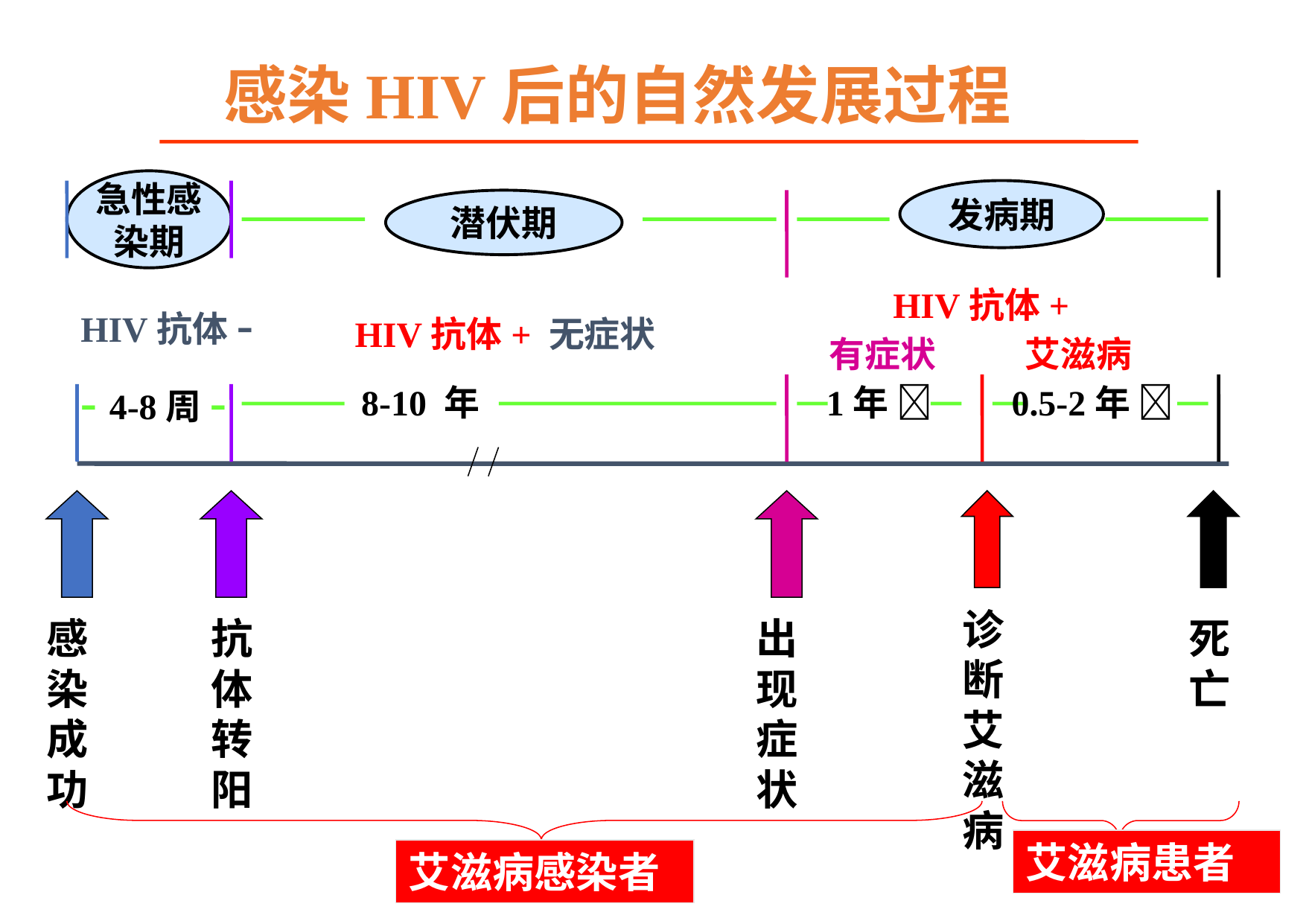

感染HIV后的自然发展过程

急性感
染期

发病期
潜伏期

HIV抗体+
HIV抗体+ 无症状
有症状
艾滋病
- 4-8周-
 8-10 年

 1年 ±

 0.5-2年 ±

诊断艾滋病
感染成功
抗体转阳
出现症状
死亡
HIV抗体-

艾滋病患者
艾滋病感染者